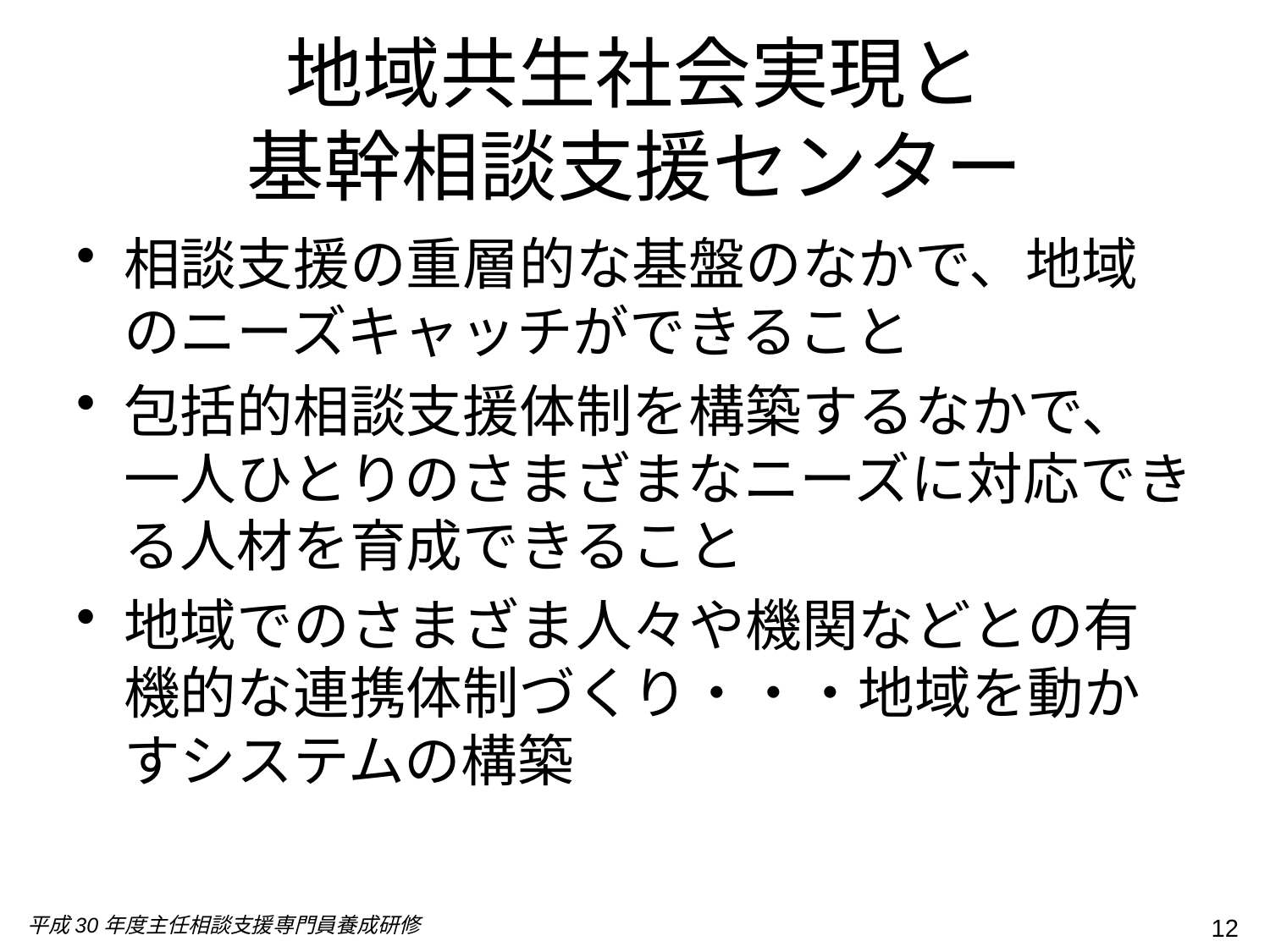

# 地域共生社会実現と 基幹相談支援センター
相談支援の重層的な基盤のなかで、地域のニーズキャッチができること
包括的相談支援体制を構築するなかで、一人ひとりのさまざまなニーズに対応できる人材を育成できること
地域でのさまざま人々や機関などとの有機的な連携体制づくり・・・地域を動かすシステムの構築

平成30年度主任相談支援専門員養成研修
12